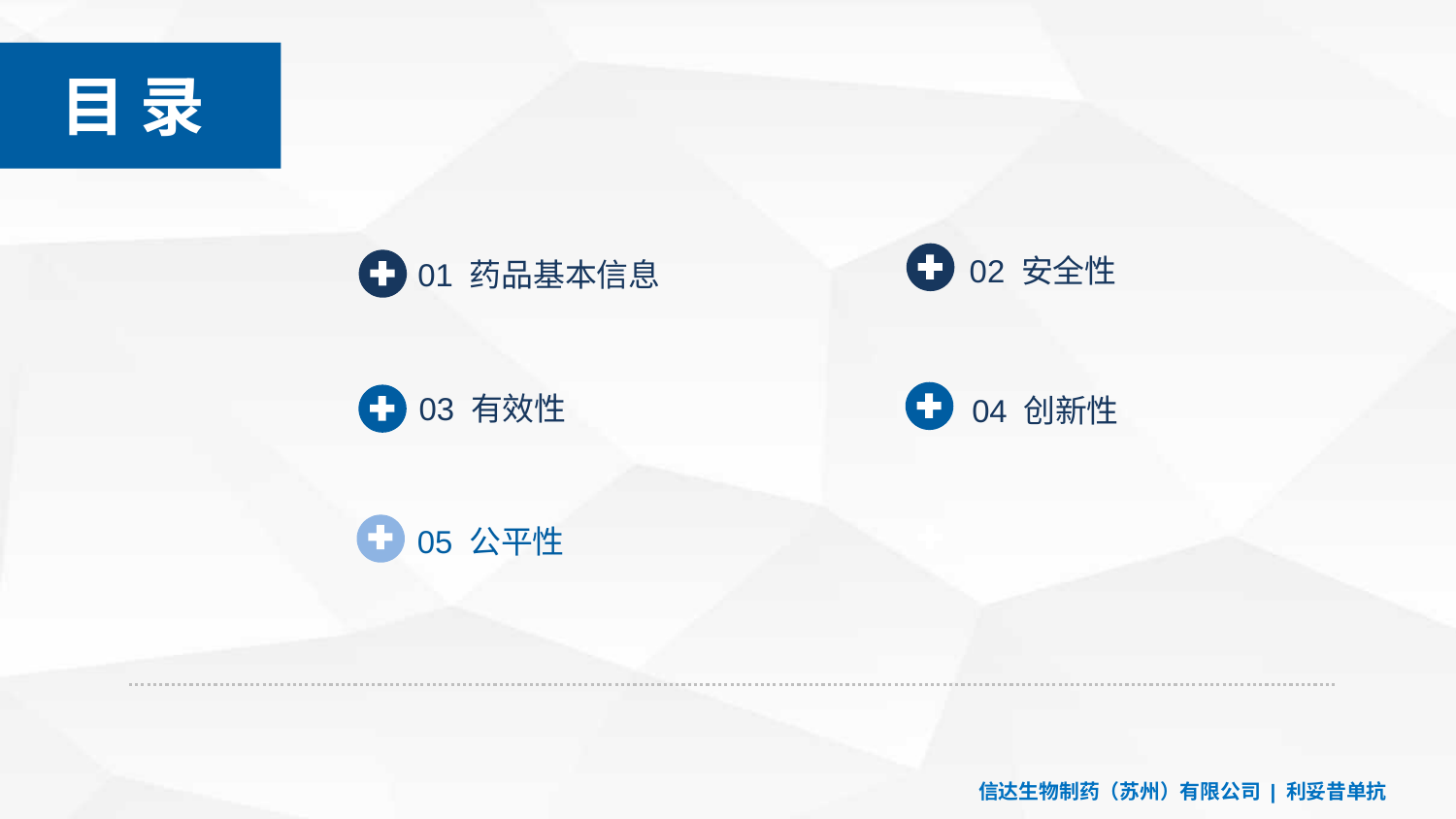

目 录

02 安全性
01 药品基本信息

03 有效性

04 创新性

05 公平性

信达生物制药（苏州）有限公司 | 利妥昔单抗